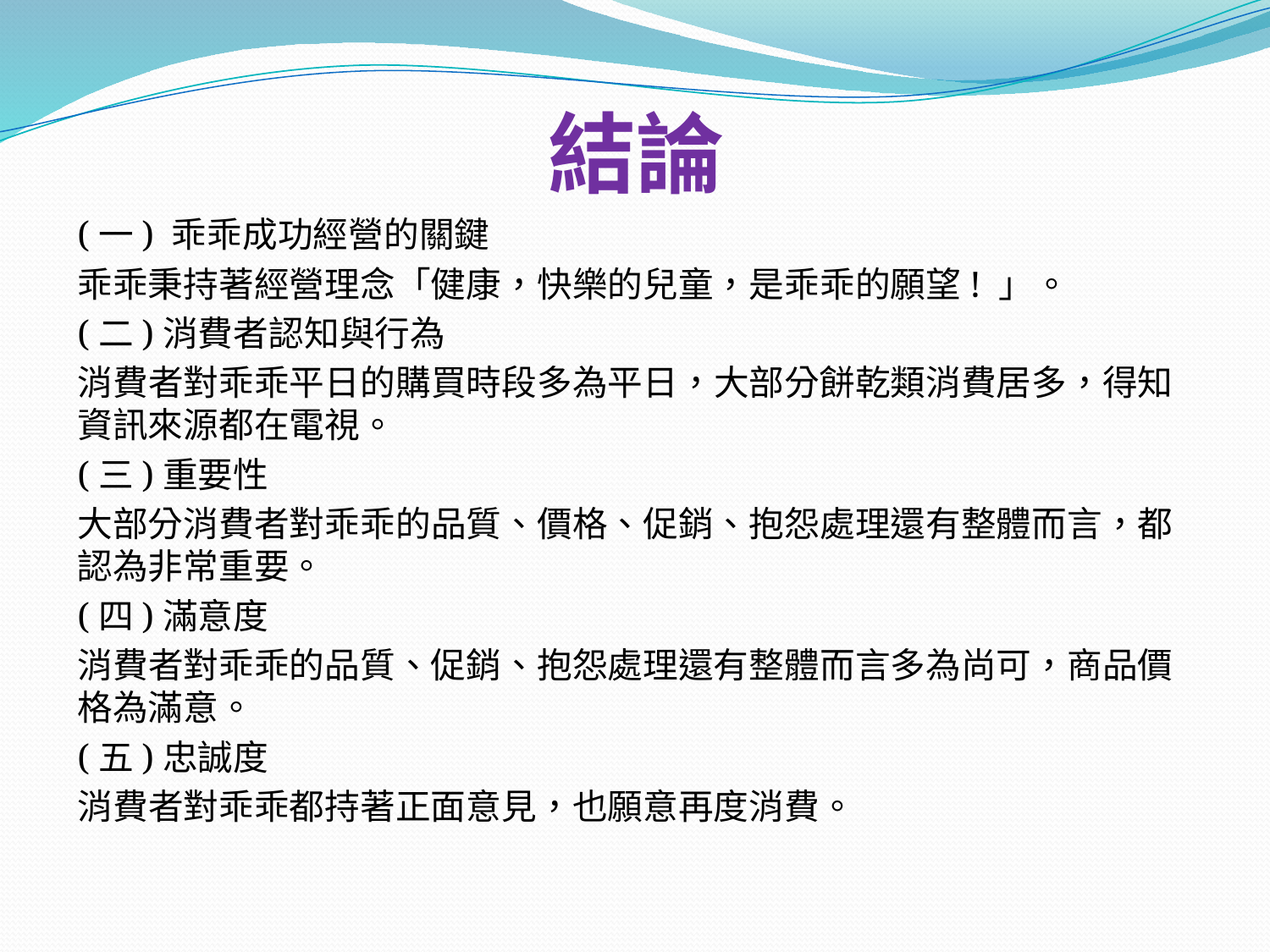

# 結論
(一) 乖乖成功經營的關鍵
乖乖秉持著經營理念「健康，快樂的兒童，是乖乖的願望! 」。
(二)消費者認知與行為
消費者對乖乖平日的購買時段多為平日，大部分餅乾類消費居多，得知資訊來源都在電視。
(三)重要性
大部分消費者對乖乖的品質、價格、促銷、抱怨處理還有整體而言，都認為非常重要。
(四)滿意度
消費者對乖乖的品質、促銷、抱怨處理還有整體而言多為尚可，商品價格為滿意。
(五)忠誠度
消費者對乖乖都持著正面意見，也願意再度消費。